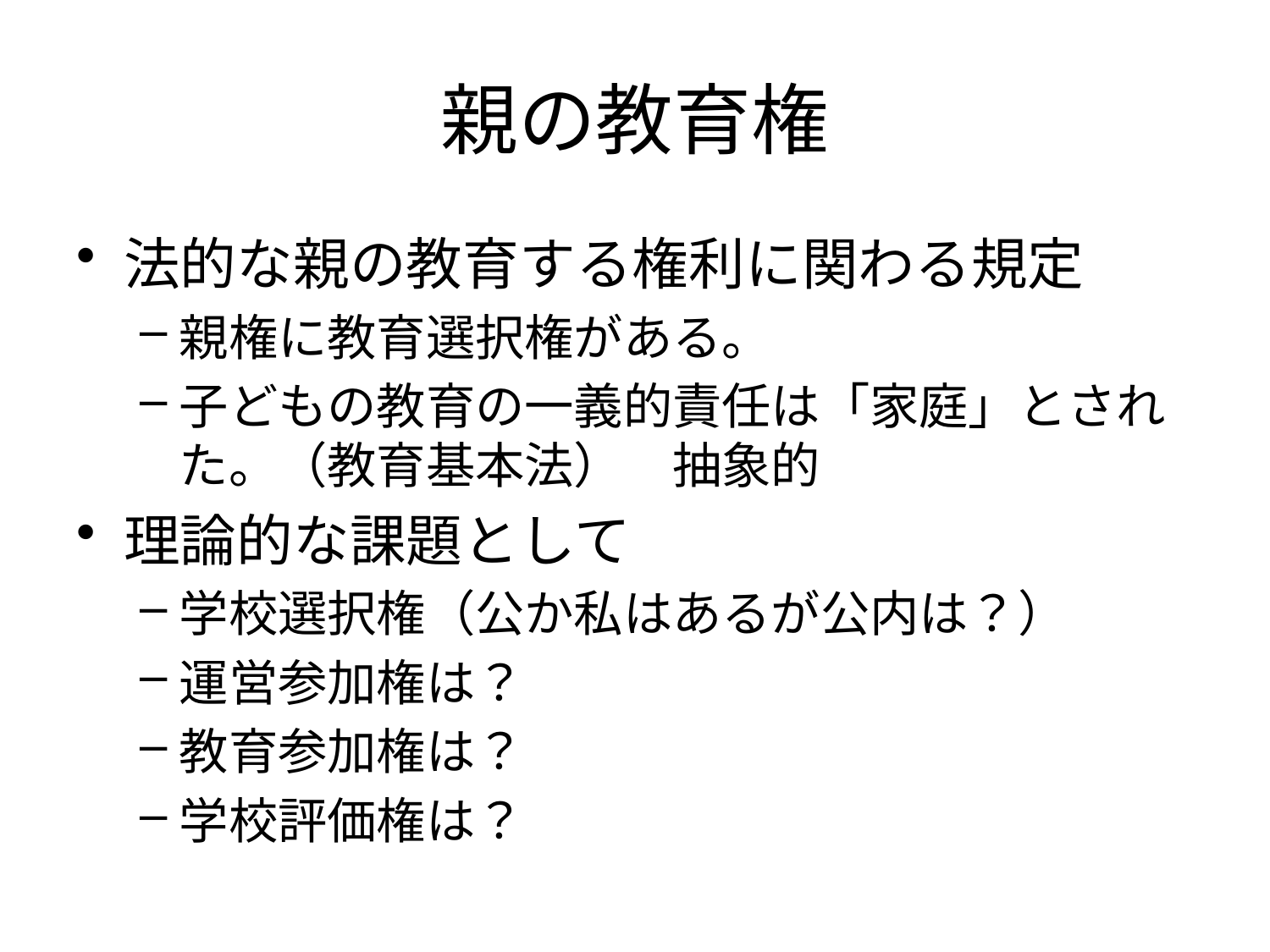

# 親の教育権
法的な親の教育する権利に関わる規定
親権に教育選択権がある。
子どもの教育の一義的責任は「家庭」とされた。（教育基本法）　抽象的
理論的な課題として
学校選択権（公か私はあるが公内は？）
運営参加権は？
教育参加権は？
学校評価権は？